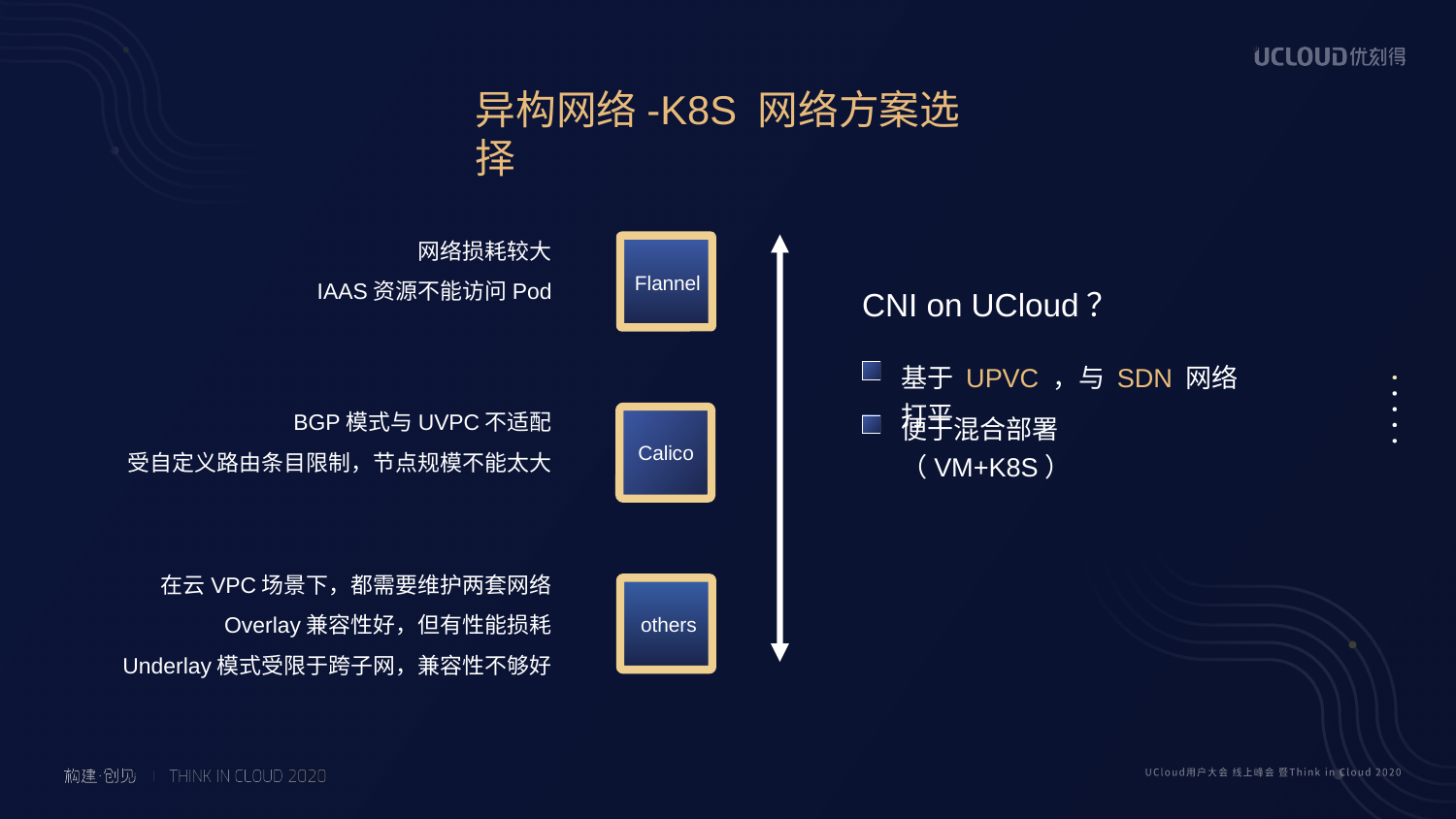

异构网络-K8S 网络方案选择
网络损耗较大
IAAS资源不能访问Pod

Flannel
CNI on UCloud？
基于 UPVC ，与 SDN 网络打平
便于混合部署（VM+K8S）

BGP模式与UVPC不适配
受自定义路由条目限制，节点规模不能太大

Calico

在云VPC场景下，都需要维护两套网络
Overlay兼容性好，但有性能损耗
Underlay模式受限于跨子网，兼容性不够好

others